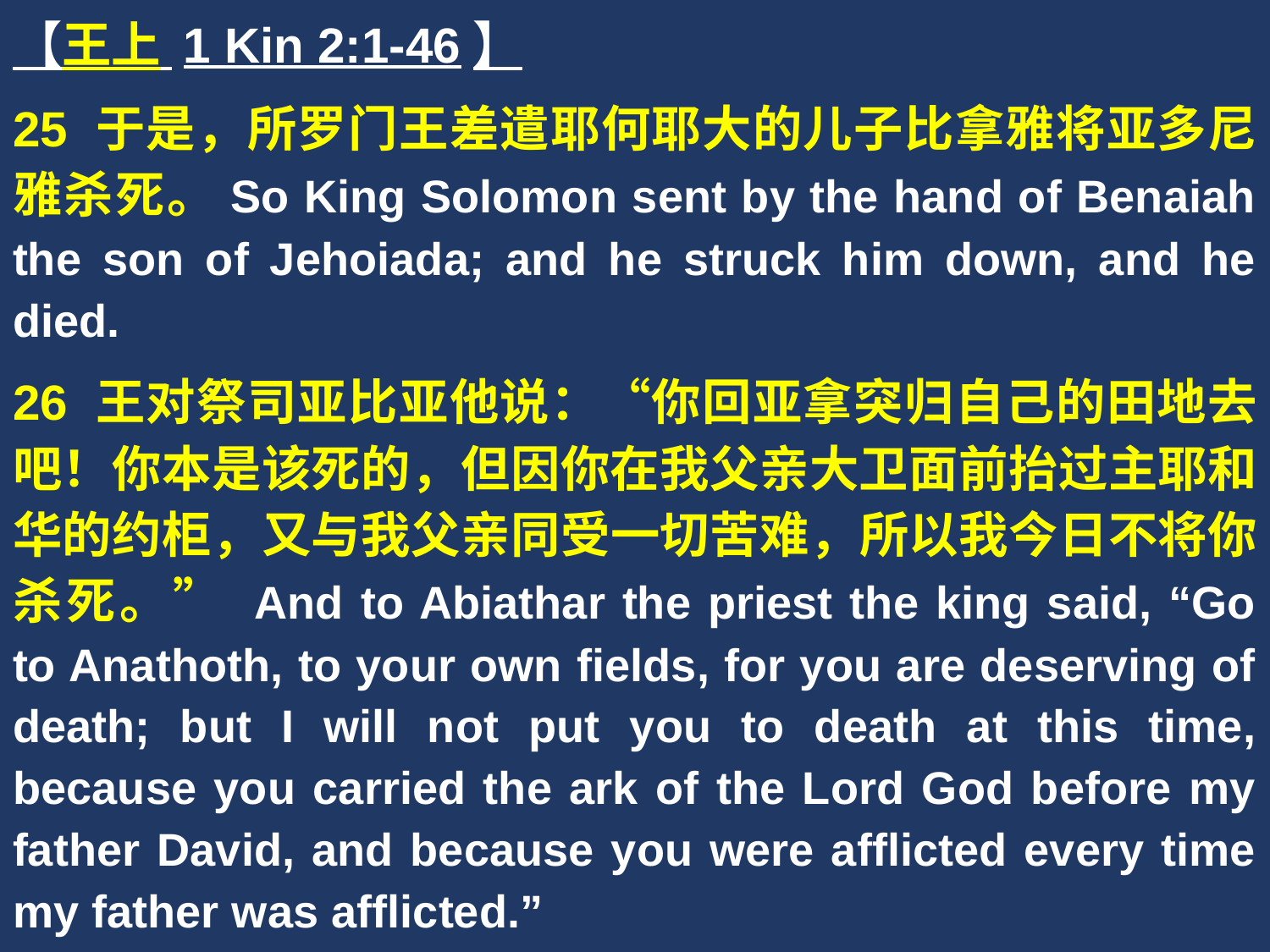

【王上 1 Kin 2:1-46】
25 于是，所罗门王差遣耶何耶大的儿子比拿雅将亚多尼雅杀死。So King Solomon sent by the hand of Benaiah the son of Jehoiada; and he struck him down, and he died.
26 王对祭司亚比亚他说：“你回亚拿突归自己的田地去吧！你本是该死的，但因你在我父亲大卫面前抬过主耶和华的约柜，又与我父亲同受一切苦难，所以我今日不将你杀死。” And to Abiathar the priest the king said, “Go to Anathoth, to your own fields, for you are deserving of death; but I will not put you to death at this time, because you carried the ark of the Lord God before my father David, and because you were afflicted every time my father was afflicted.”